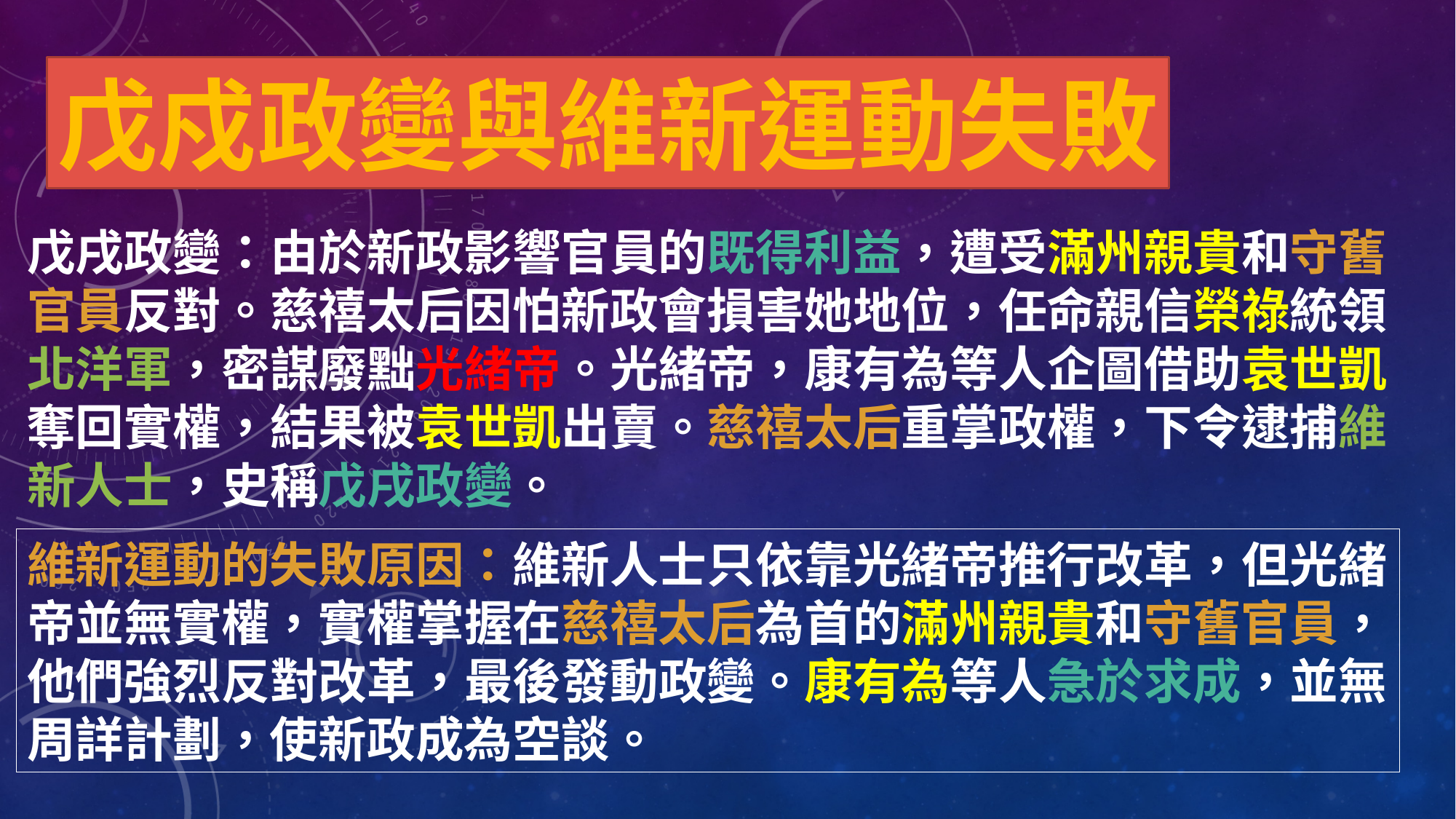

戊戍政變與維新運動失敗
戊戌政變：由於新政影響官員的既得利益，遭受滿州親貴和守舊官員反對。慈禧太后因怕新政會損害她地位，任命親信榮祿統領北洋軍，密謀廢黜光緒帝。光緒帝，康有為等人企圖借助袁世凱奪回實權，結果被袁世凱出賣。慈禧太后重掌政權，下令逮捕維新人士，史稱戊戌政變。
維新運動的失敗原因：維新人士只依靠光緒帝推行改革，但光緒帝並無實權，實權掌握在慈禧太后為首的滿州親貴和守舊官員，他們強烈反對改革，最後發動政變。康有為等人急於求成，並無周詳計劃，使新政成為空談。